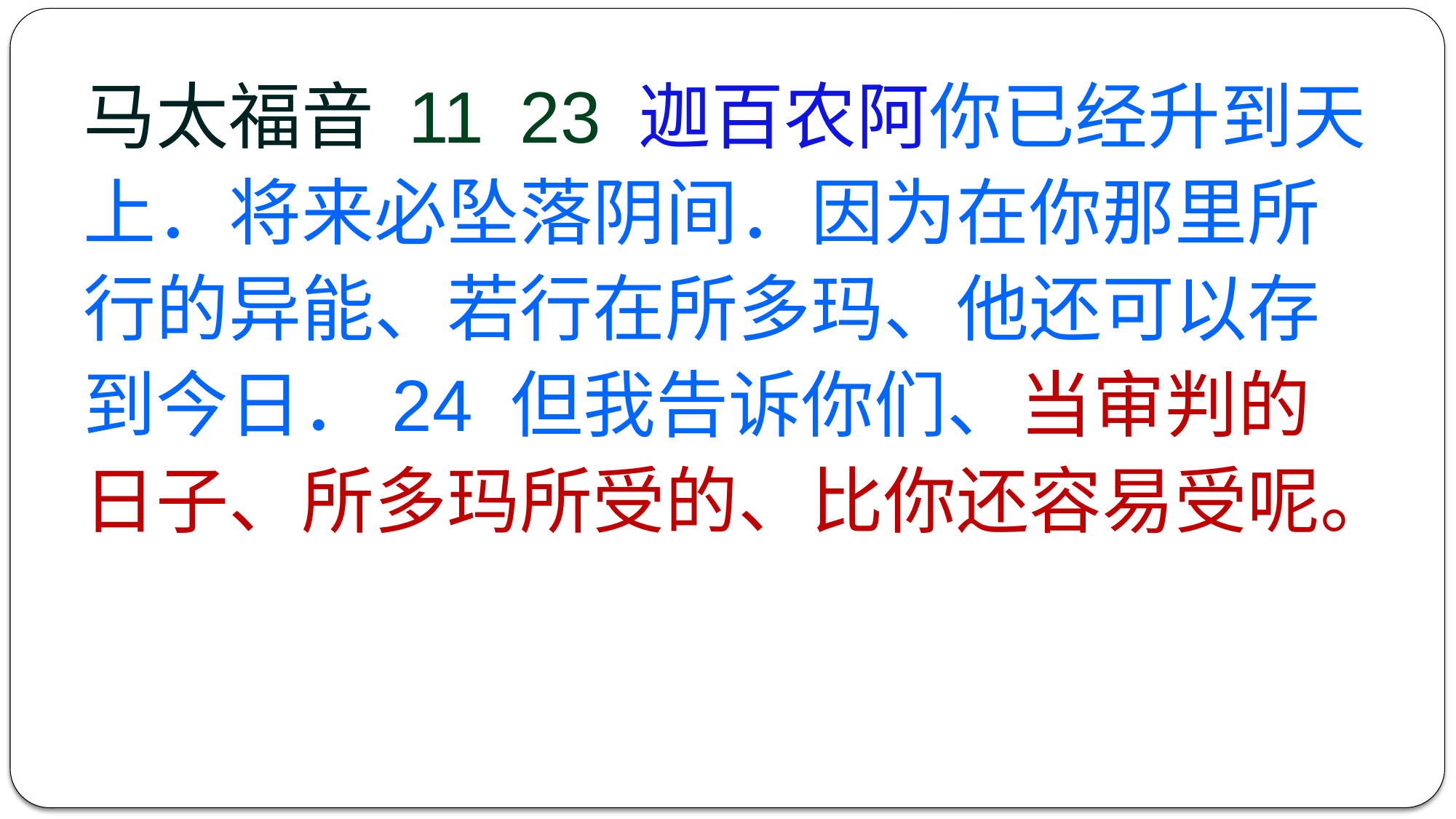

马太福音 11	23 迦百农阿你已经升到天上．将来必坠落阴间．因为在你那里所行的异能、若行在所多玛、他还可以存到今日．24 但我告诉你们、当审判的日子、所多玛所受的、比你还容易受呢。